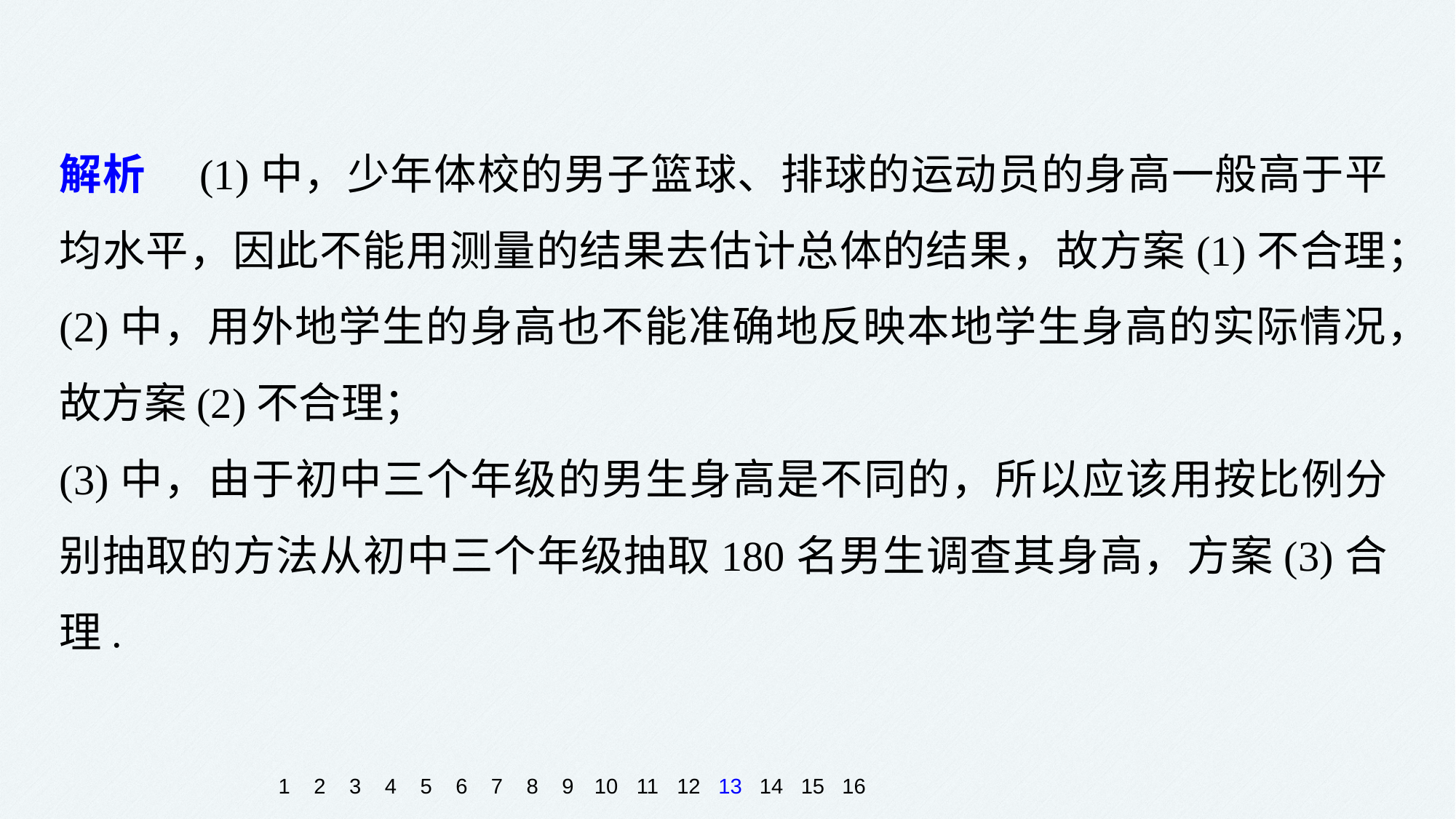

解析　(1)中，少年体校的男子篮球、排球的运动员的身高一般高于平均水平，因此不能用测量的结果去估计总体的结果，故方案(1)不合理；
(2)中，用外地学生的身高也不能准确地反映本地学生身高的实际情况，故方案(2)不合理；
(3)中，由于初中三个年级的男生身高是不同的，所以应该用按比例分别抽取的方法从初中三个年级抽取180名男生调查其身高，方案(3)合理.
1
2
3
4
5
6
7
8
9
10
11
12
13
14
15
16